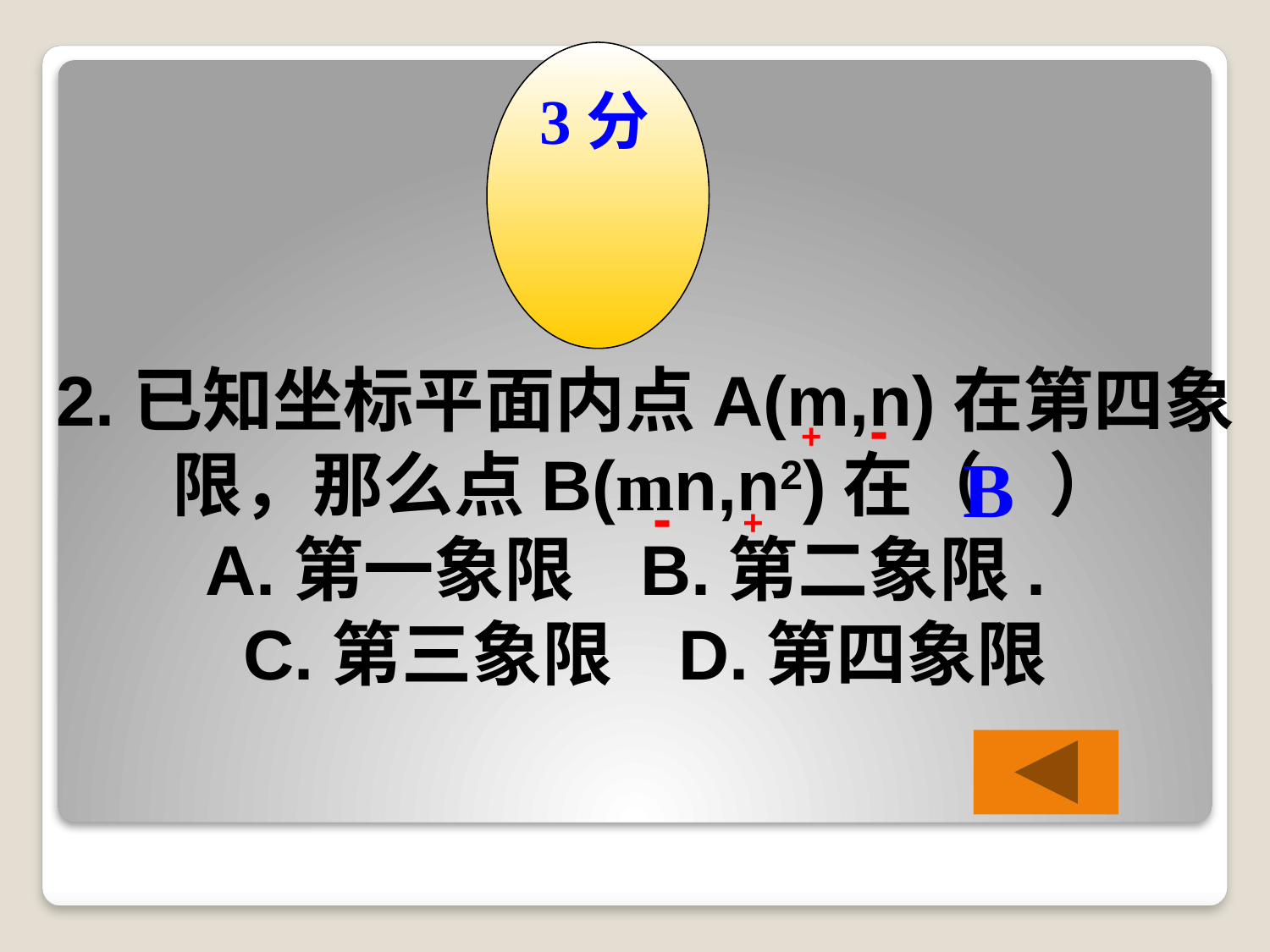

3分
2.已知坐标平面内点A(m,n)在第四象限，那么点B(mn,n2)在（    ）
A.第一象限   B.第二象限.
C.第三象限   D.第四象限
-
+
 B
-
+